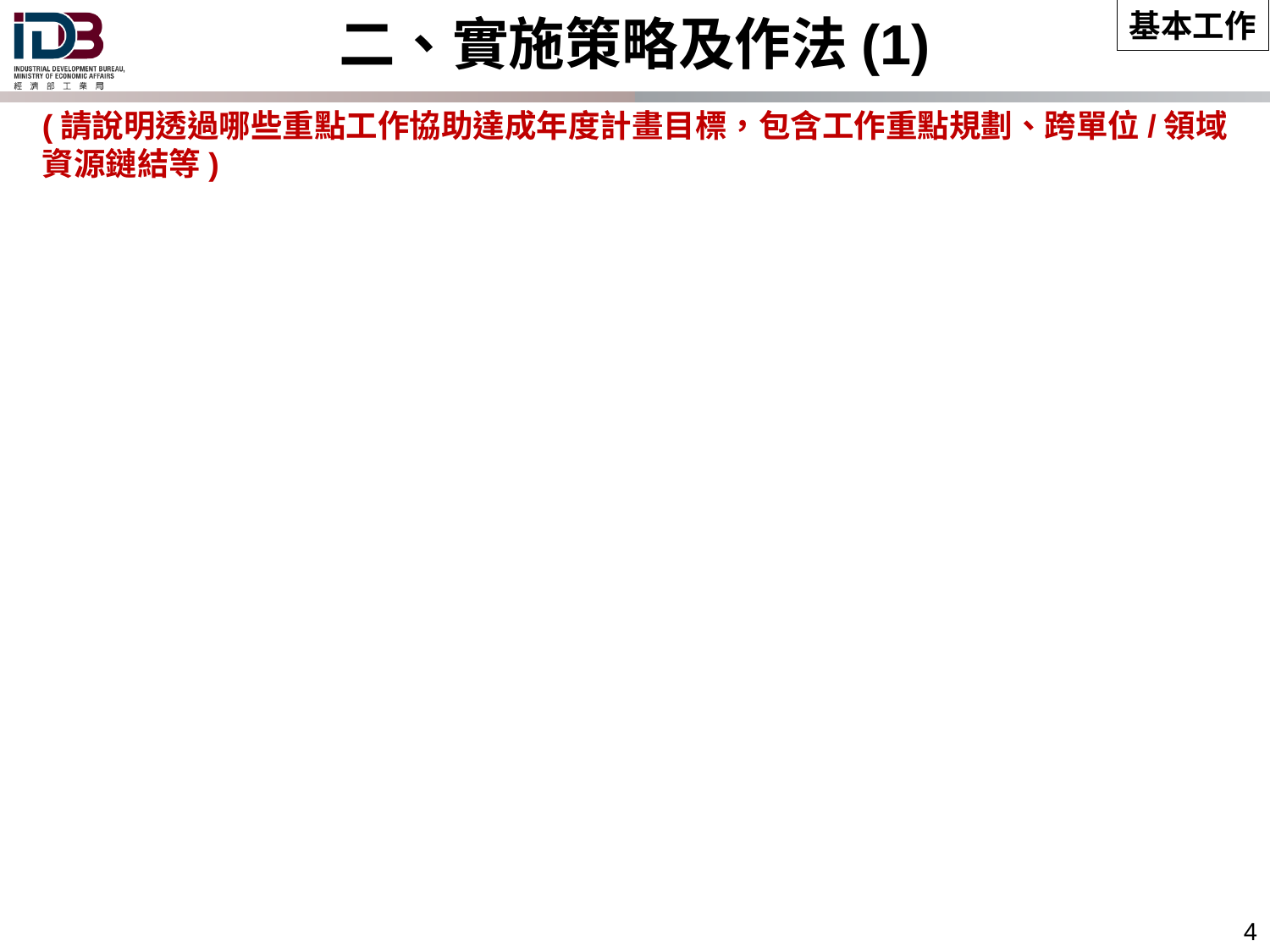

基本工作
二、實施策略及作法(1)
(請說明透過哪些重點工作協助達成年度計畫目標，包含工作重點規劃、跨單位/領域資源鏈結等)